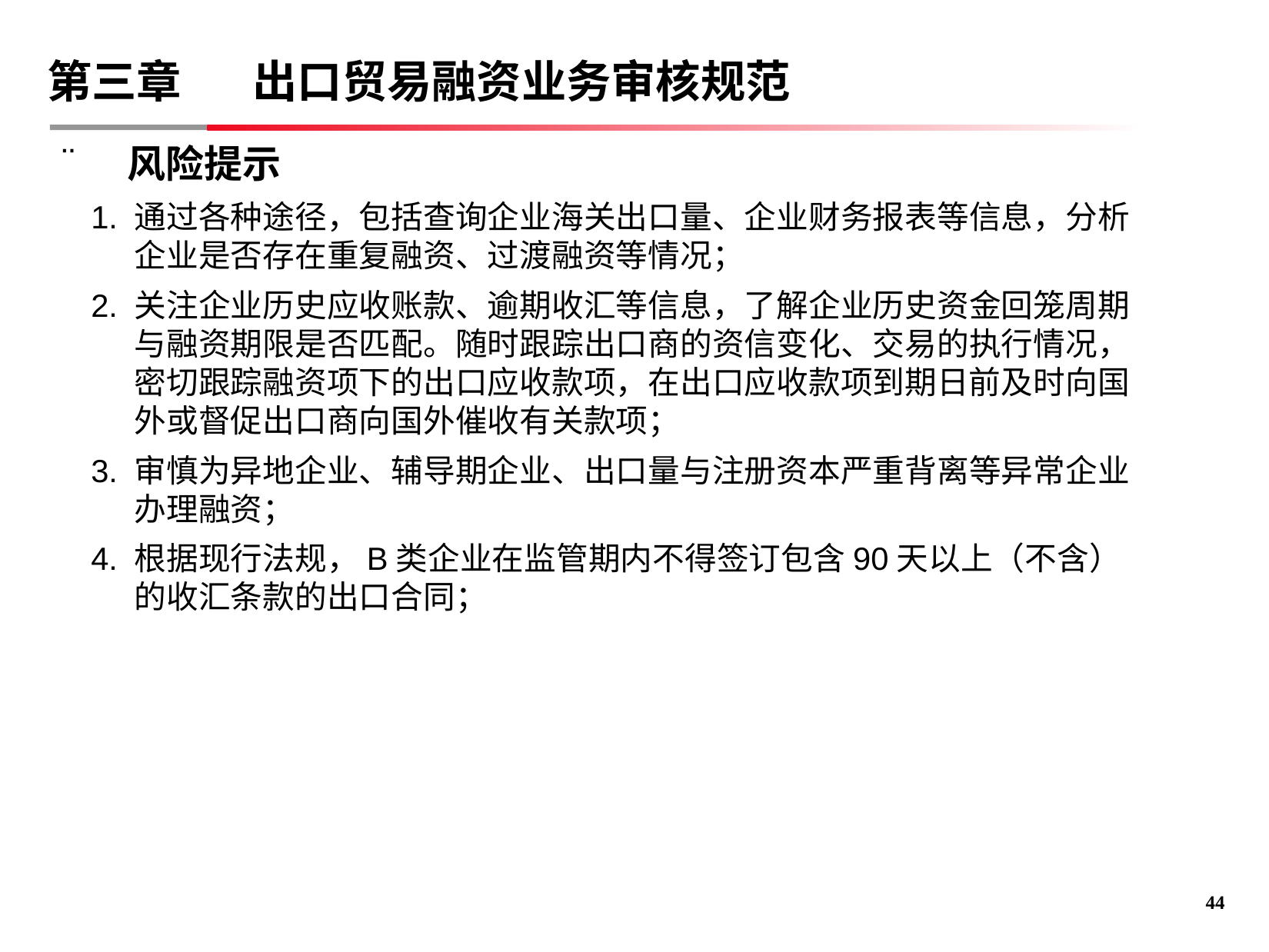

第三章       出口贸易融资业务审核规范
风险提示
通过各种途径，包括查询企业海关出口量、企业财务报表等信息，分析企业是否存在重复融资、过渡融资等情况；
关注企业历史应收账款、逾期收汇等信息，了解企业历史资金回笼周期与融资期限是否匹配。随时跟踪出口商的资信变化、交易的执行情况，密切跟踪融资项下的出口应收款项，在出口应收款项到期日前及时向国外或督促出口商向国外催收有关款项；
审慎为异地企业、辅导期企业、出口量与注册资本严重背离等异常企业办理融资；
根据现行法规，B类企业在监管期内不得签订包含90天以上（不含）的收汇条款的出口合同；
44